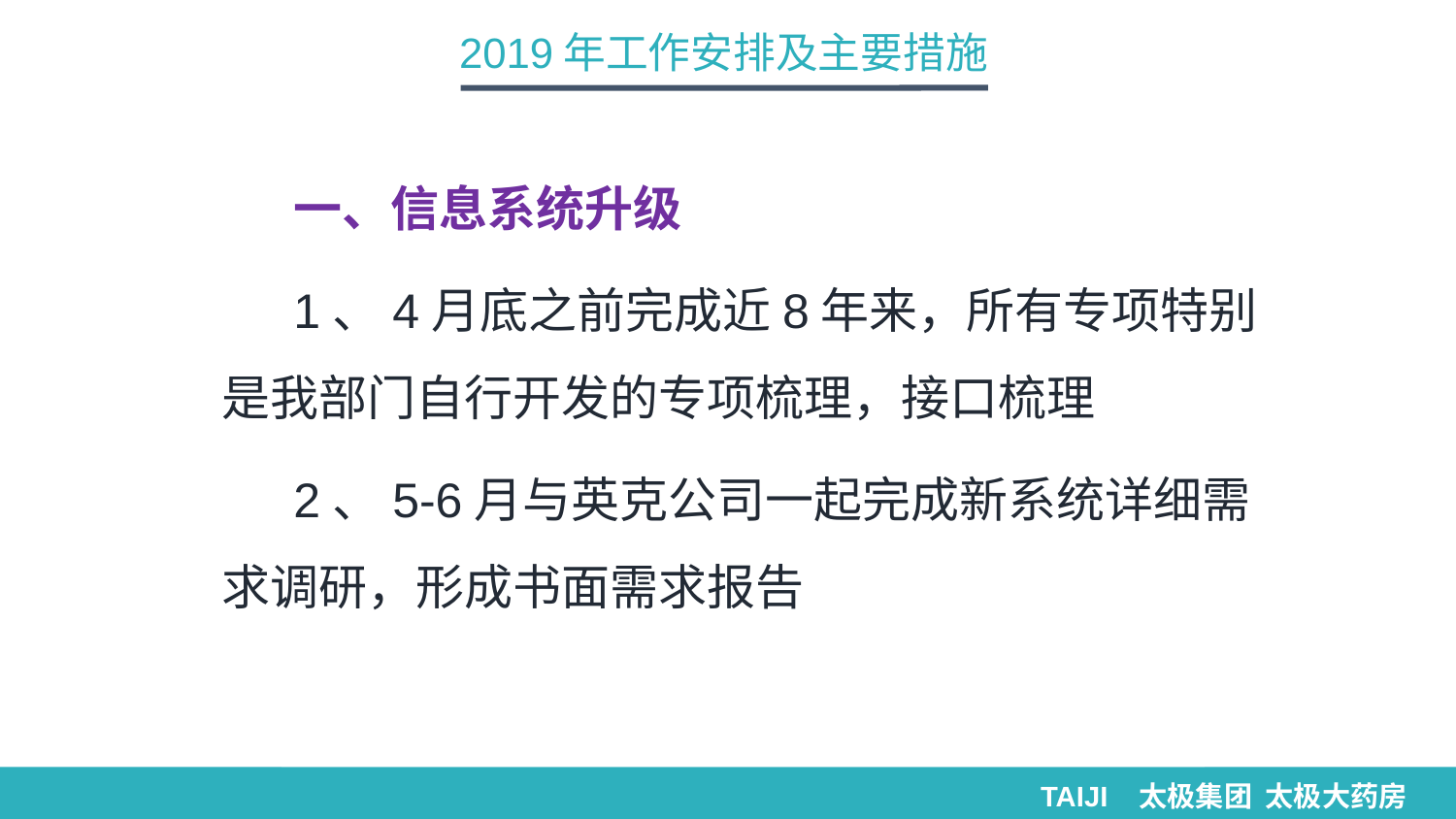

2019年工作安排及主要措施
一、信息系统升级
1、4月底之前完成近8年来，所有专项特别是我部门自行开发的专项梳理，接口梳理
2、5-6月与英克公司一起完成新系统详细需求调研，形成书面需求报告
一、信息系统升级
1、4月底之前完成近8年来，所有专项特别是我部门自行开发的专项梳理，接口梳理
2、5-6月与英克公司一起完成新系统详细需求调研，形成书面需求报告

TAIJI   太极集团  太极大药房